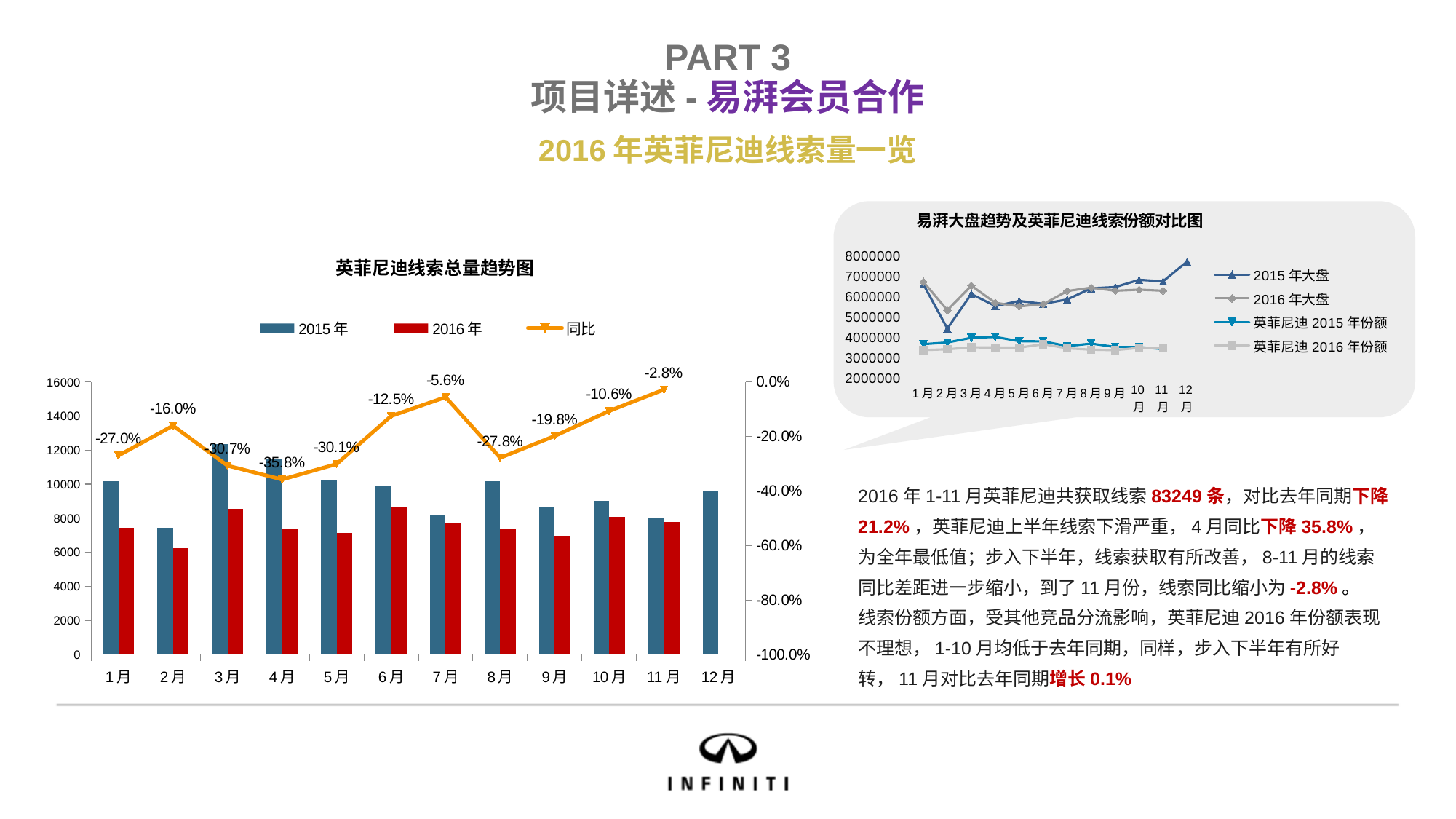

PART 3
项目详述-易湃会员合作
2016年英菲尼迪线索量一览

### Chart: 易湃大盘趋势及英菲尼迪线索份额对比图

| Category | 2015年大盘 | 2016年大盘 | 英菲尼迪2015年份额 | 英菲尼迪2016年份额 |
|---|---|---|---|---|
| 1月 | 6618000.0 | 6743100.0 | 0.0015379268661227 | 0.00110186709376993 |
| 2月 | 4458300.0 | 5353100.0 | 0.00166296570441648 | 0.00116287758495078 |
| 3月 | 6146600.0 | 6554500.0 | 0.00200972895584551 | 0.00130612556259059 |
| 4月 | 5558500.0 | 5716100.0 | 0.00206800395790232 | 0.00129109007889995 |
| 5月 | 5807200.0 | 5544000.0 | 0.00175799008127841 | 0.00128697691197691 |
| 6月 | 5666400.0 | 5651900.0 | 0.00174519977410702 | 0.00153152037367965 |
| 7月 | 5882300.0 | 6292900.0 | 0.00139537255835303 | 0.00123154666370036 |
| 8月 | 6428400.0 | 6458400.0 | 0.00158079771016116 | 0.00113588504892853 |
| 9月 | 6485500.0 | 6304500.0 | 0.00133513221802482 | 0.0011014354825918 |
| 10月 | 6842800.0 | 6359400.0 | 0.0013191968200152 | 0.0012685158977262 |
| 11月 | 6771000.0 | 6307000.0 | 0.00118018018018018 | 0.00123117171396861 |
| 12月 | 7736800.0 | None | None | None |

### Chart: 英菲尼迪线索总量趋势图

| Category | 2015年 | 2016年 | 同比 |
|---|---|---|---|
| 1月 | 10178.0 | 7430.0 | -0.269994104932207 |
| 2月 | 7414.0 | 6225.0 | -0.160372268680874 |
| 3月 | 12353.0 | 8561.0 | -0.306969966809682 |
| 4月 | 11495.0 | 7380.0 | -0.357981731187473 |
| 5月 | 10209.0 | 7135.0 | -0.301106866490352 |
| 6月 | 9889.0 | 8656.0 | -0.124683992314693 |
| 7月 | 8208.0 | 7750.0 | -0.0557992202729045 |
| 8月 | 10162.0 | 7336.0 | -0.278094863215903 |
| 9月 | 8659.0 | 6944.0 | -0.198059822150364 |
| 10月 | 9027.0 | 8067.0 | -0.106347623795281 |
| 11月 | 7991.0 | 7765.0 | -0.0282818170441747 |
| 12月 | 9634.0 | None | None |
2016年1-11月英菲尼迪共获取线索83249条，对比去年同期下降21.2%，英菲尼迪上半年线索下滑严重，4月同比下降35.8%，为全年最低值；步入下半年，线索获取有所改善，8-11月的线索同比差距进一步缩小，到了11月份，线索同比缩小为-2.8%。
线索份额方面，受其他竞品分流影响，英菲尼迪2016年份额表现不理想，1-10月均低于去年同期，同样，步入下半年有所好转，11月对比去年同期增长0.1%